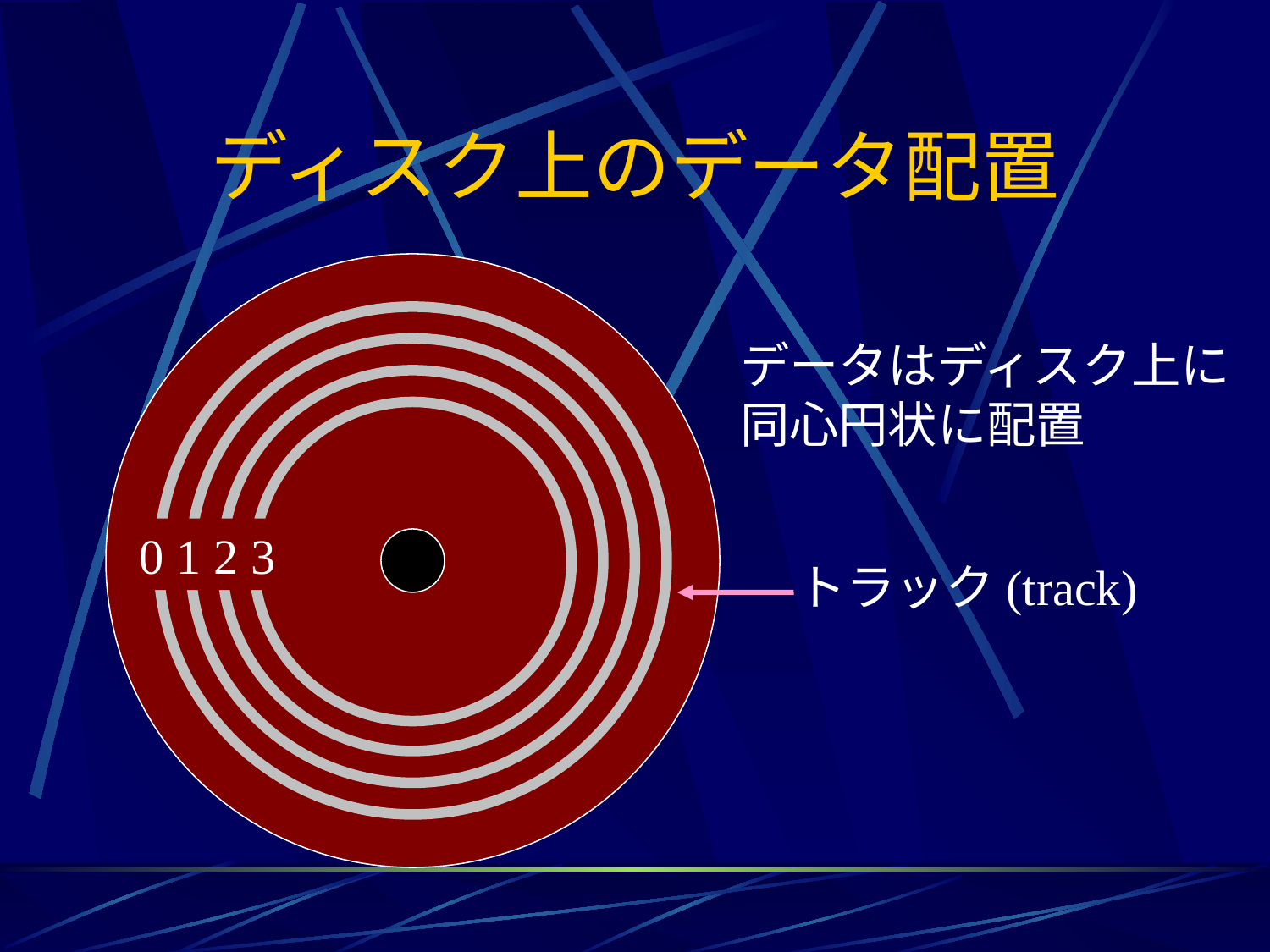

# ディスク上のデータ配置

データはディスク上に
同心円状に配置

0 1 2 3

トラック(track)